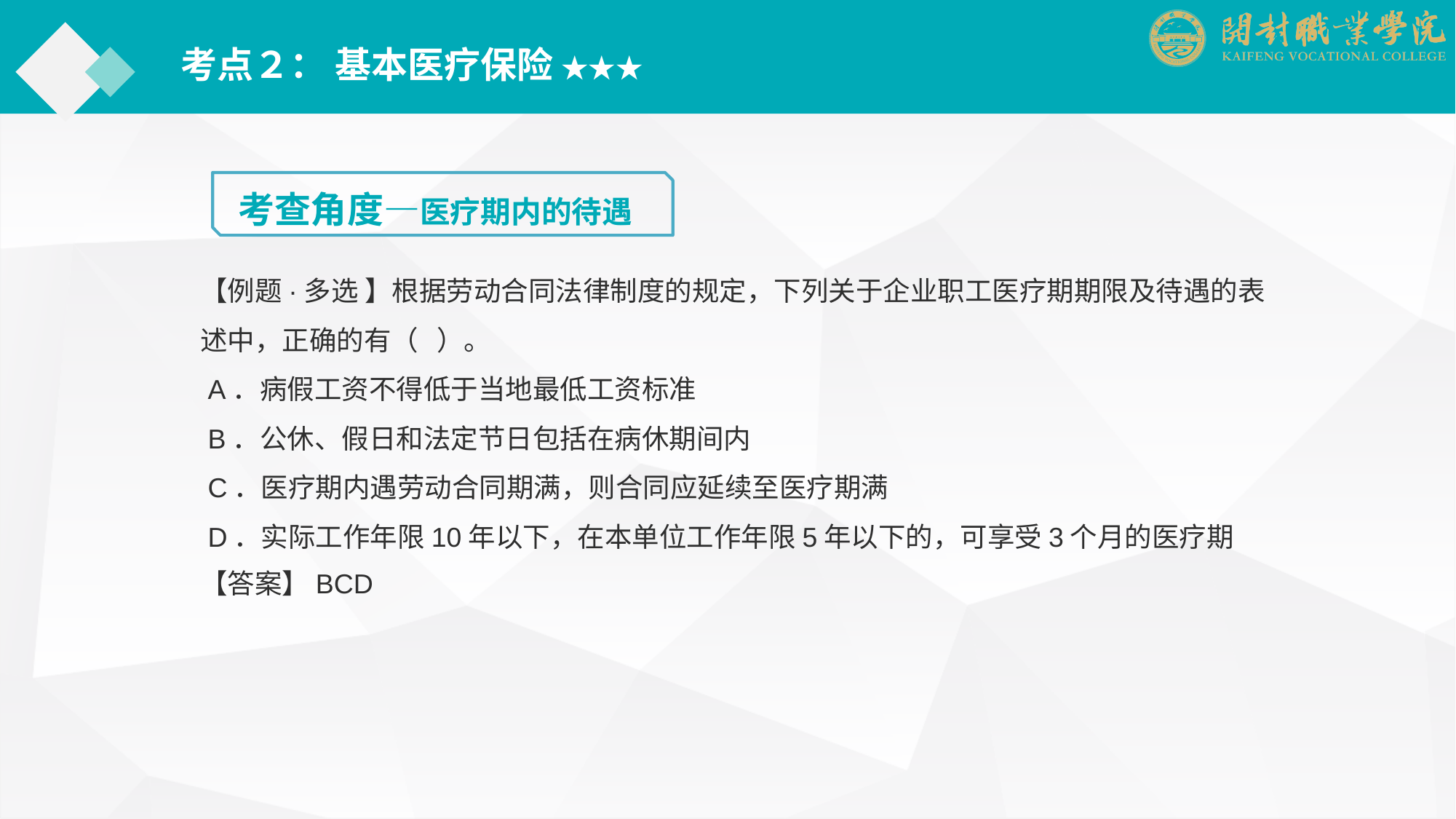

考点２： 基本医疗保险 ★★★

考查角度—医疗期内的待遇
【例题·多选 】根据劳动合同法律制度的规定，下列关于企业职工医疗期期限及待遇的表述中，正确的有（   ）。
 A．病假工资不得低于当地最低工资标准
 B．公休、假日和法定节日包括在病休期间内
 C．医疗期内遇劳动合同期满，则合同应延续至医疗期满
 D．实际工作年限10年以下，在本单位工作年限5年以下的，可享受3个月的医疗期
【答案】BCD